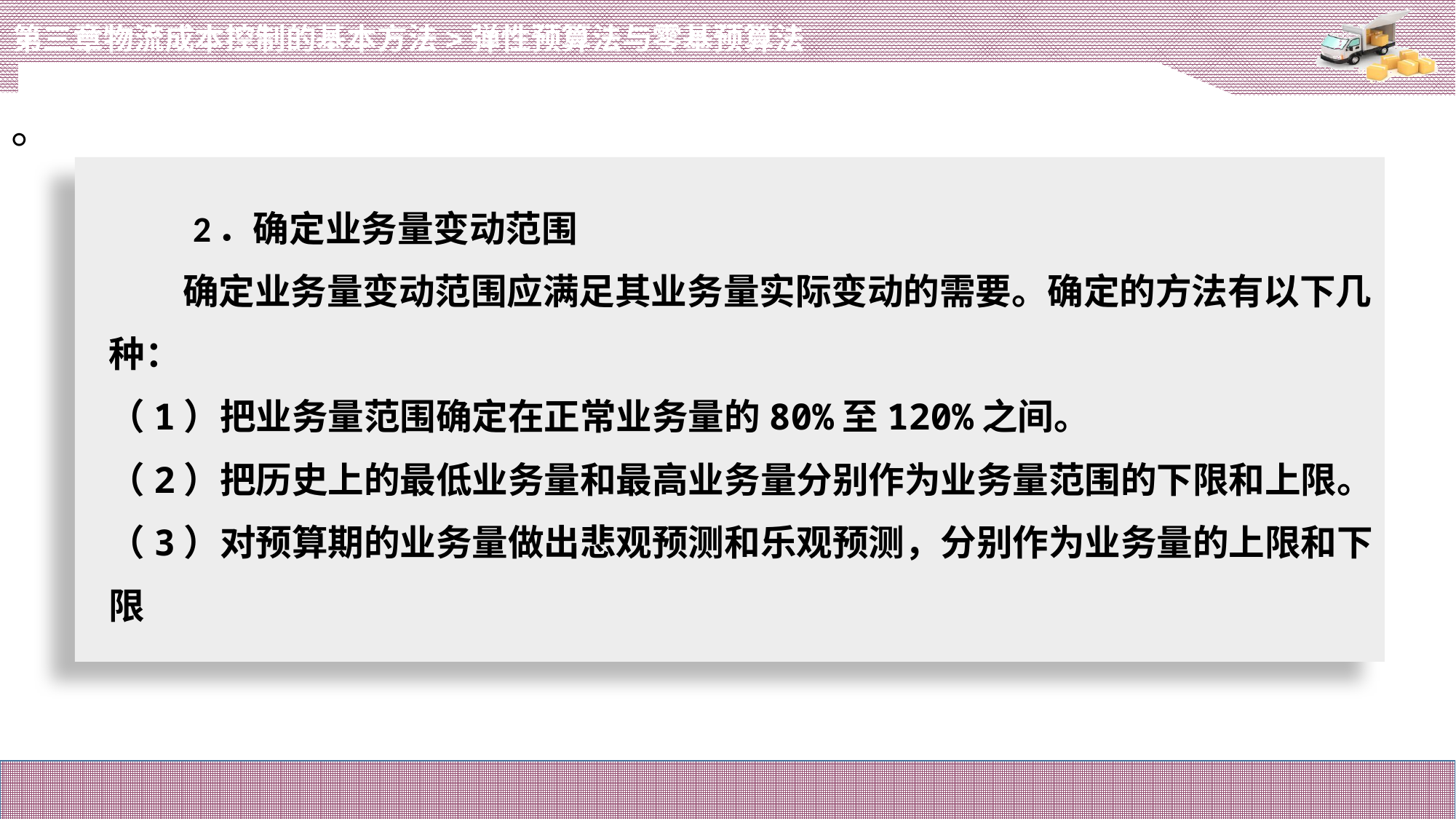

第三章物流成本控制的基本方法>弹性预算法与零基预算法
。
# 2．确定业务量变动范围 确定业务量变动范围应满足其业务量实际变动的需要。确定的方法有以下几种： （1）把业务量范围确定在正常业务量的80%至120%之间。 （2）把历史上的最低业务量和最高业务量分别作为业务量范围的下限和上限。 （3）对预算期的业务量做出悲观预测和乐观预测，分别作为业务量的上限和下限